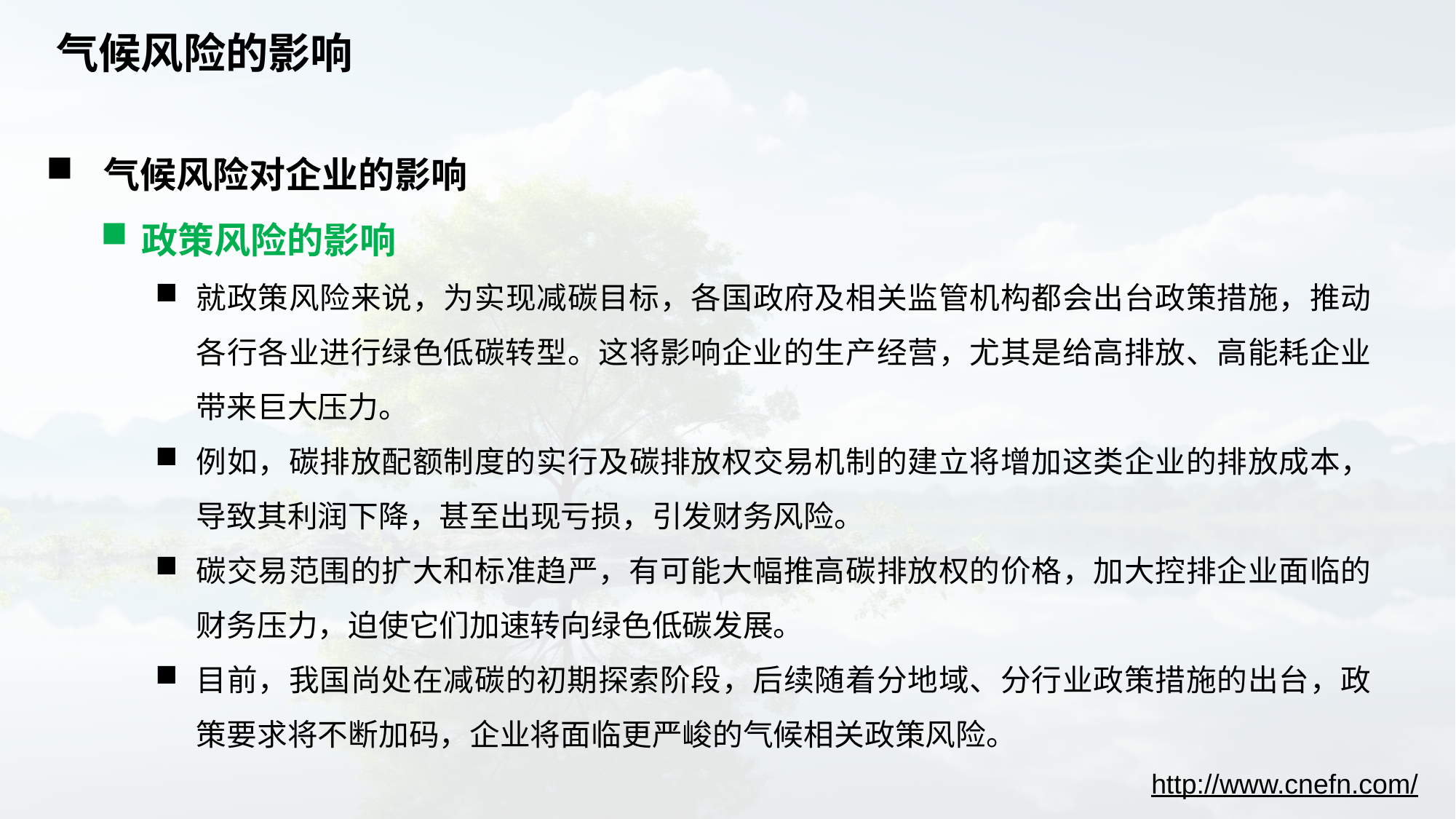

# 气候风险的影响
 气候风险对企业的影响
政策风险的影响
就政策风险来说，为实现减碳目标，各国政府及相关监管机构都会出台政策措施，推动各行各业进行绿色低碳转型。这将影响企业的生产经营，尤其是给高排放、高能耗企业带来巨大压力。
例如，碳排放配额制度的实行及碳排放权交易机制的建立将增加这类企业的排放成本，导致其利润下降，甚至出现亏损，引发财务风险。
碳交易范围的扩大和标准趋严，有可能大幅推高碳排放权的价格，加大控排企业面临的财务压力，迫使它们加速转向绿色低碳发展。
目前，我国尚处在减碳的初期探索阶段，后续随着分地域、分行业政策措施的出台，政策要求将不断加码，企业将面临更严峻的气候相关政策风险。